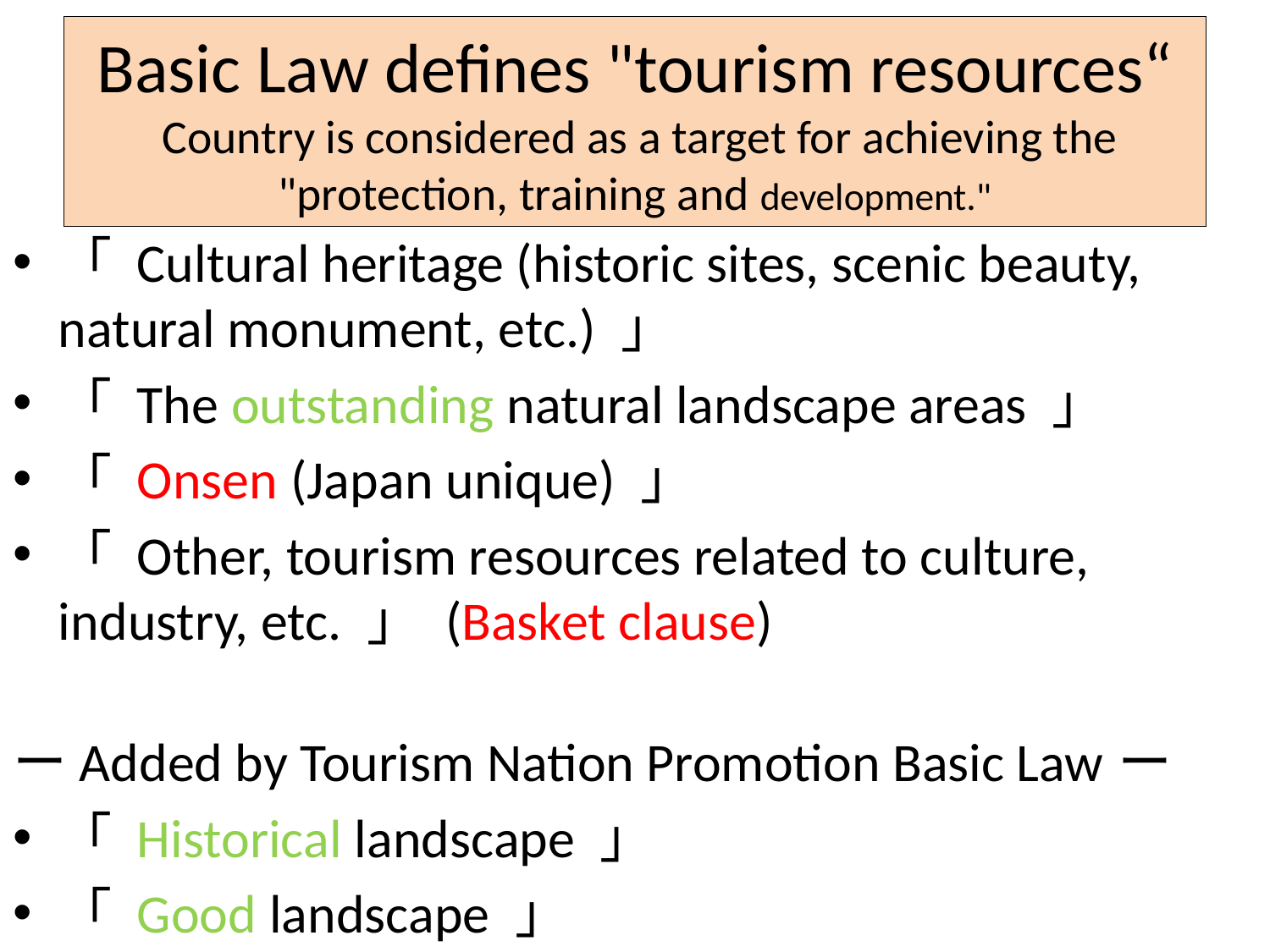

# Basic Law defines "tourism resources“ Country is considered as a target for achieving the "protection, training and development."
「 Cultural heritage (historic sites, scenic beauty, natural monument, etc.) 」
「 The outstanding natural landscape areas 」
「 Onsen (Japan unique) 」
「 Other, tourism resources related to culture, industry, etc. 」 (Basket clause)

ーAdded by Tourism Nation Promotion Basic Lawー
「 Historical landscape 」
「 Good landscape 」